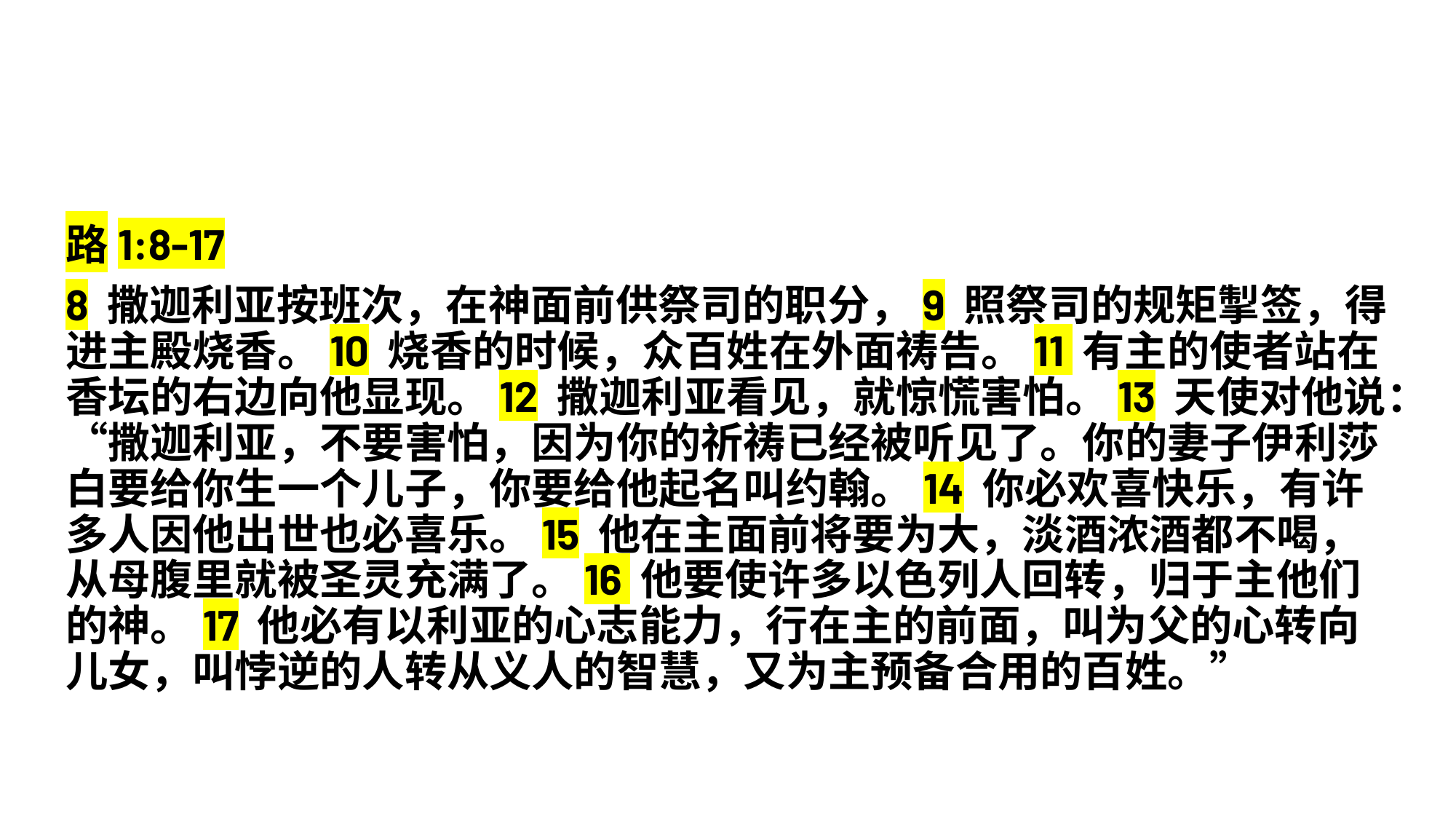

路1:8-17
8 撒迦利亚按班次，在神面前供祭司的职分，9 照祭司的规矩掣签，得进主殿烧香。10 烧香的时候，众百姓在外面祷告。11 有主的使者站在香坛的右边向他显现。12 撒迦利亚看见，就惊慌害怕。13 天使对他说：“撒迦利亚，不要害怕，因为你的祈祷已经被听见了。你的妻子伊利莎白要给你生一个儿子，你要给他起名叫约翰。14 你必欢喜快乐，有许多人因他出世也必喜乐。15 他在主面前将要为大，淡酒浓酒都不喝，从母腹里就被圣灵充满了。16 他要使许多以色列人回转，归于主他们的神。17 他必有以利亚的心志能力，行在主的前面，叫为父的心转向儿女，叫悖逆的人转从义人的智慧，又为主预备合用的百姓。”